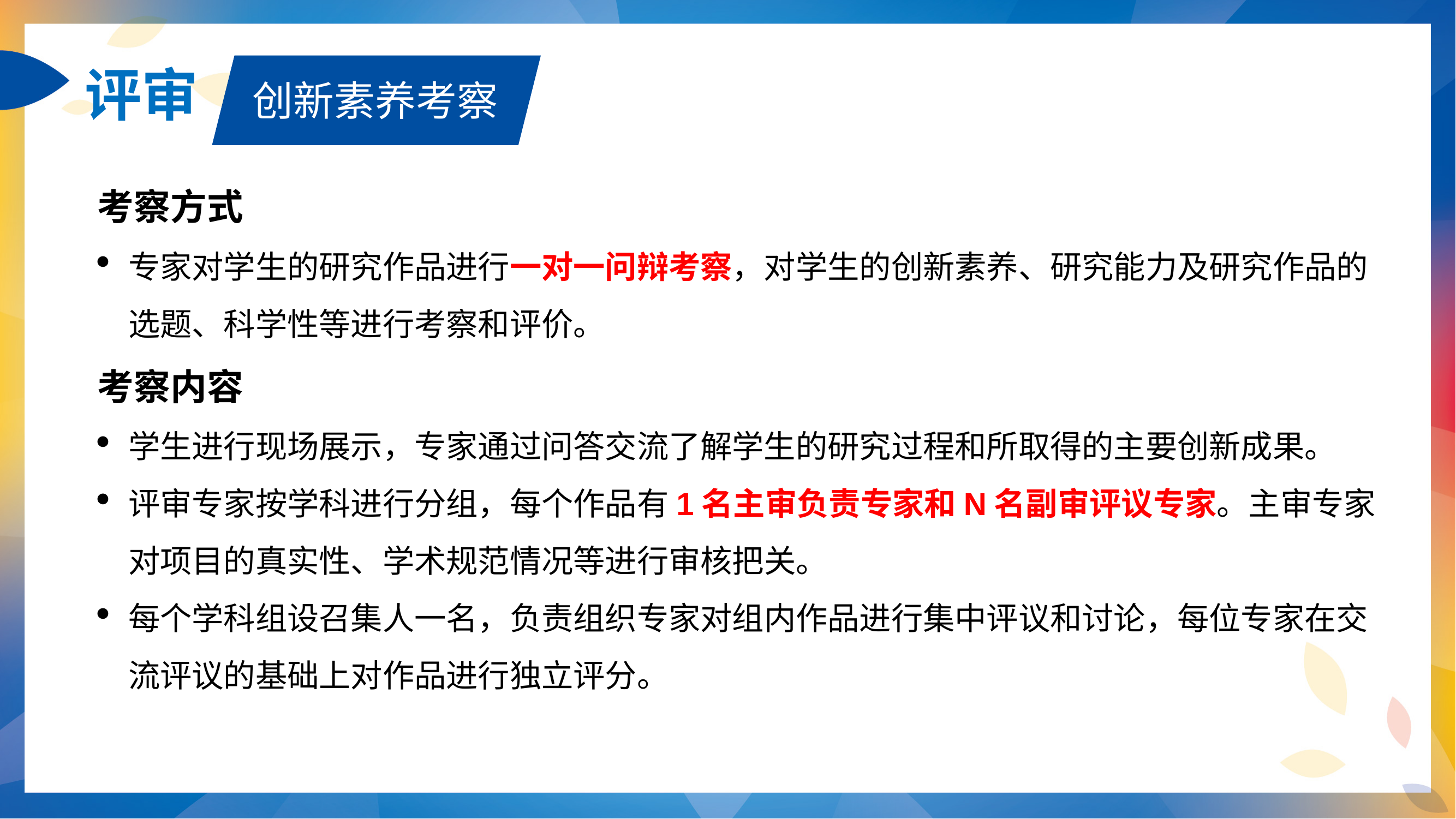

评审

创新素养考察
考察方式
专家对学生的研究作品进行一对一问辩考察，对学生的创新素养、研究能力及研究作品的选题、科学性等进行考察和评价。
考察内容
学生进行现场展示，专家通过问答交流了解学生的研究过程和所取得的主要创新成果。
评审专家按学科进行分组，每个作品有1名主审负责专家和N名副审评议专家。主审专家对项目的真实性、学术规范情况等进行审核把关。
每个学科组设召集人一名，负责组织专家对组内作品进行集中评议和讨论，每位专家在交流评议的基础上对作品进行独立评分。